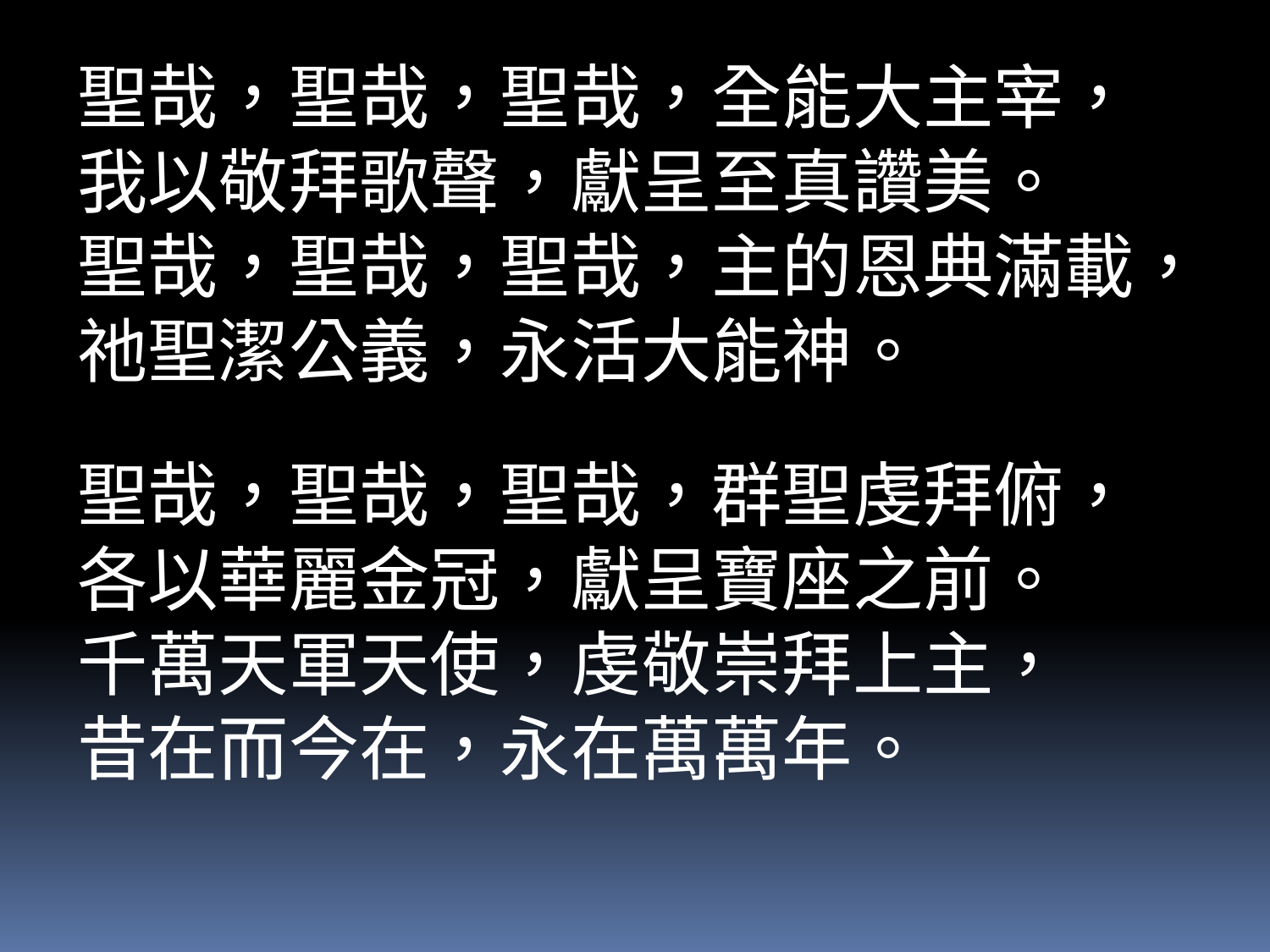

聖哉，聖哉，聖哉，全能大主宰，
我以敬拜歌聲，獻呈至真讚美。
聖哉，聖哉，聖哉，主的恩典滿載，
祂聖潔公義，永活大能神。

聖哉，聖哉，聖哉，群聖虔拜俯，
各以華麗金冠，獻呈寶座之前。
千萬天軍天使，虔敬崇拜上主，
昔在而今在，永在萬萬年。